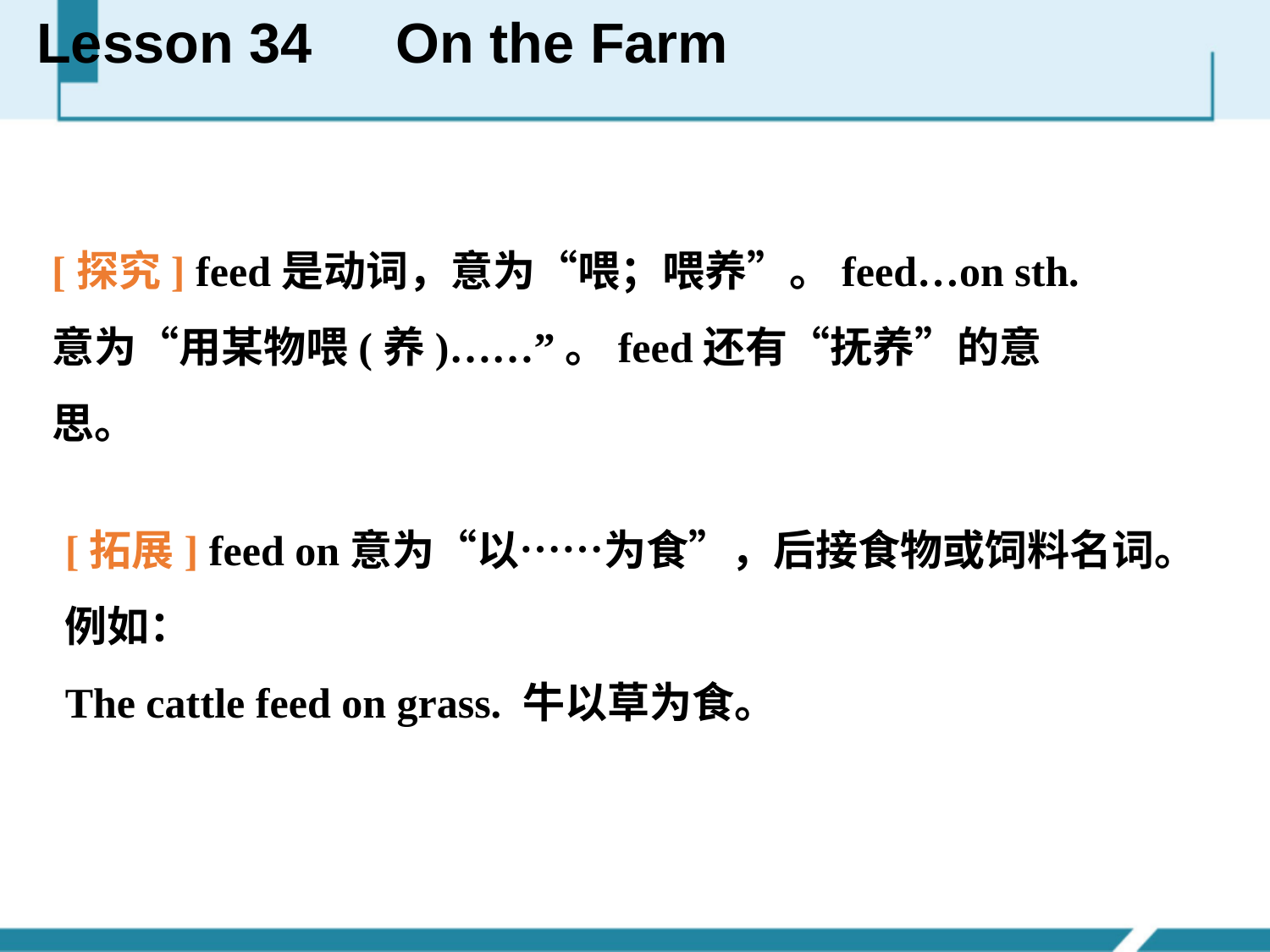

Lesson 34　On the Farm
[探究] feed是动词，意为“喂；喂养”。feed…on sth.意为“用某物喂(养)……”。feed还有“抚养”的意思。
[拓展] feed on意为“以……为食”，后接食物或饲料名词。例如：
The cattle feed on grass. 牛以草为食。